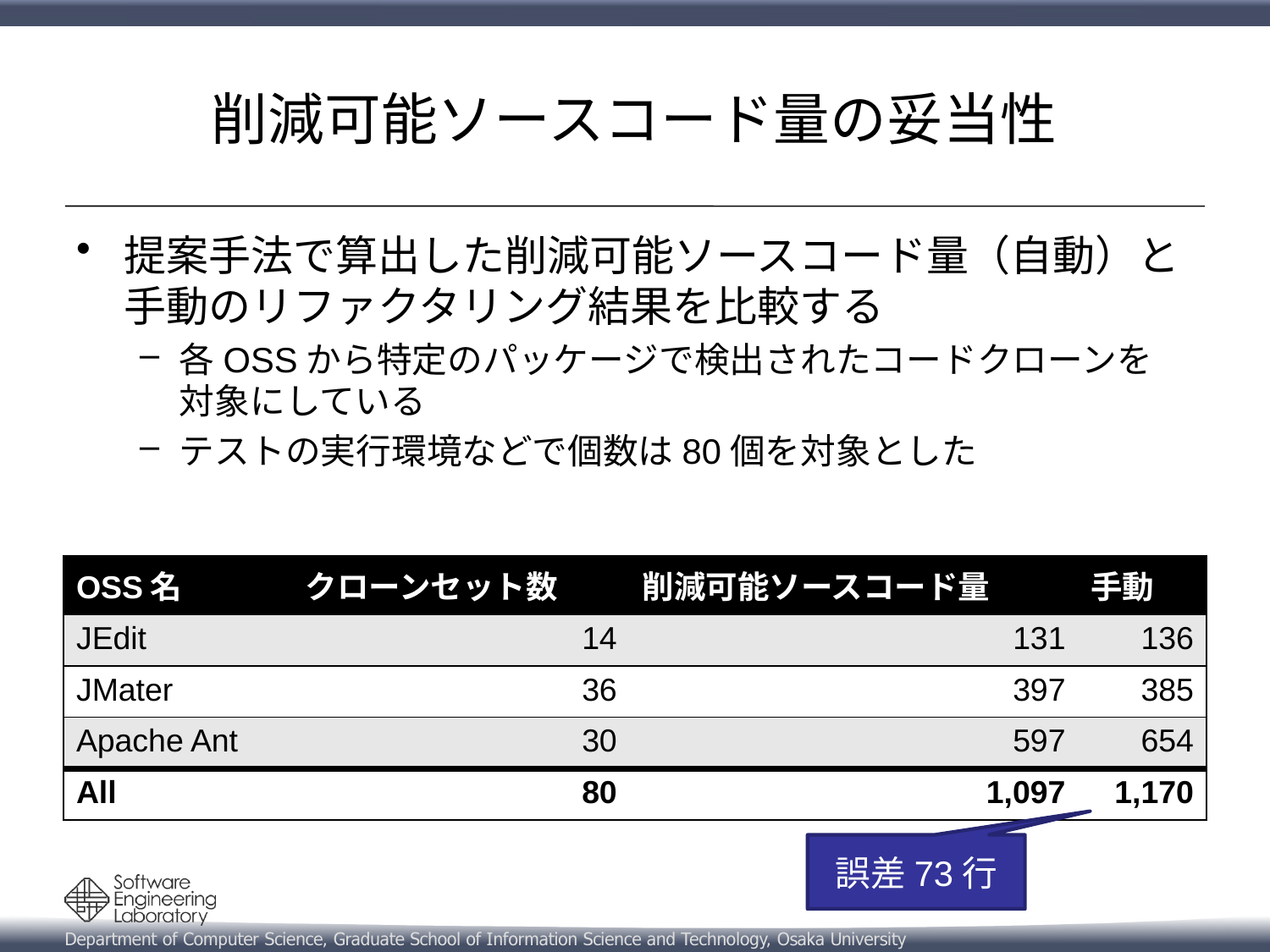

# 削減可能ソースコード量の妥当性
提案手法で算出した削減可能ソースコード量（自動）と
手動のリファクタリング結果を比較する
各OSSから特定のパッケージで検出されたコードクローンを
対象にしている
テストの実行環境などで個数は80個を対象とした

| OSS名 | クローンセット数 | 削減可能ソースコード量 | 手動 |
| --- | --- | --- | --- |
| JEdit | 14 | 131 | 136 |
| JMater | 36 | 397 | 385 |
| Apache Ant | 30 | 597 | 654 |
| All | 80 | 1,097 | 1,170 |
誤差73行